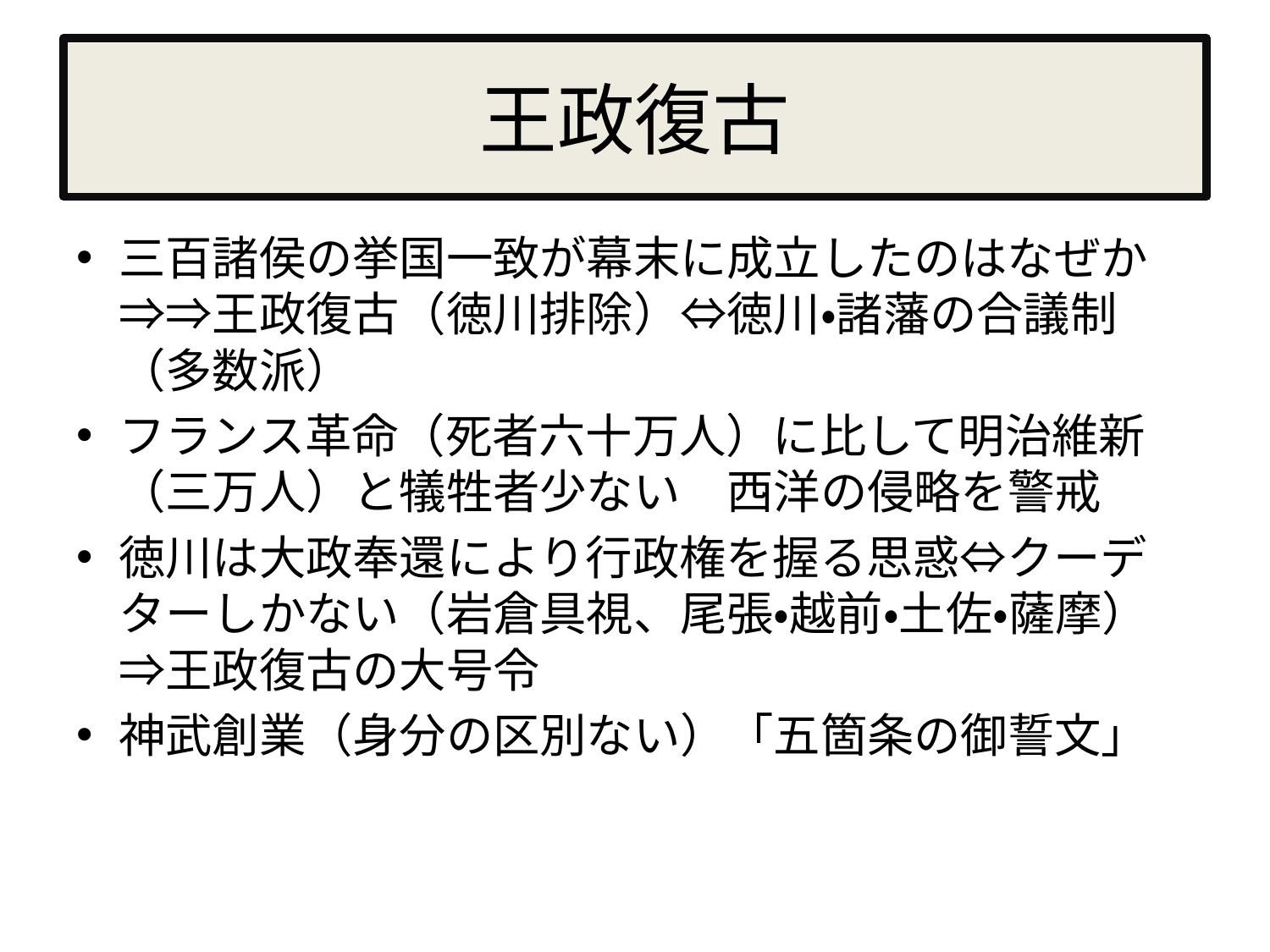

# 王政復古
三百諸侯の挙国一致が幕末に成立したのはなぜか⇒⇒王政復古（徳川排除）⇔徳川・諸藩の合議制（多数派）
フランス革命（死者六十万人）に比して明治維新（三万人）と犠牲者少ない　西洋の侵略を警戒
徳川は大政奉還により行政権を握る思惑⇔クーデターしかない（岩倉具視、尾張・越前・土佐・薩摩）⇒王政復古の大号令
神武創業（身分の区別ない）「五箇条の御誓文」